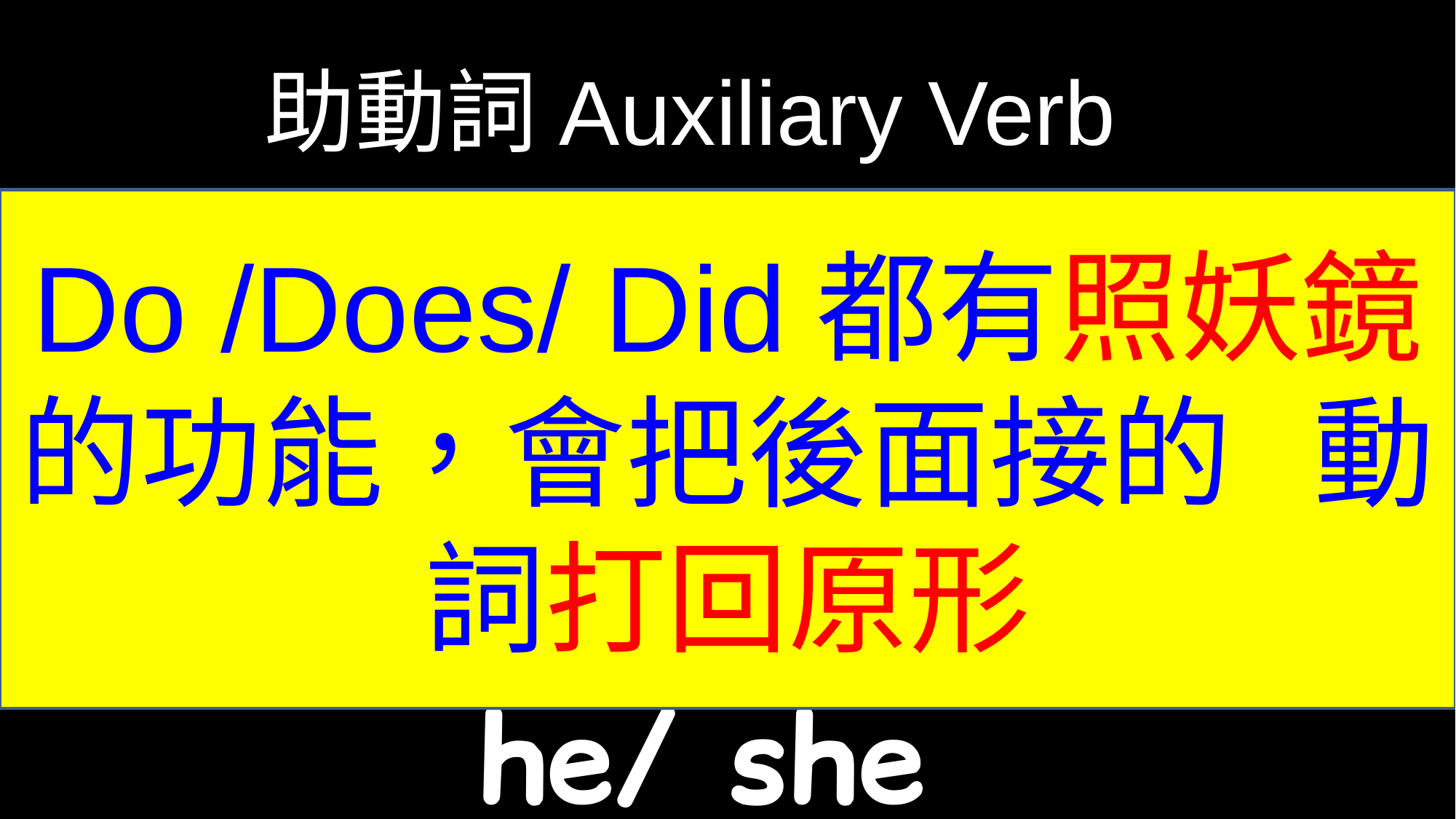

助動詞Auxiliary Verb
Do you/ they
Do /Does/ Did都有照妖鏡的功能，會把後面接的   動詞打回原形
現在式
Does he /she
Did you/ they / he/ she
過去式